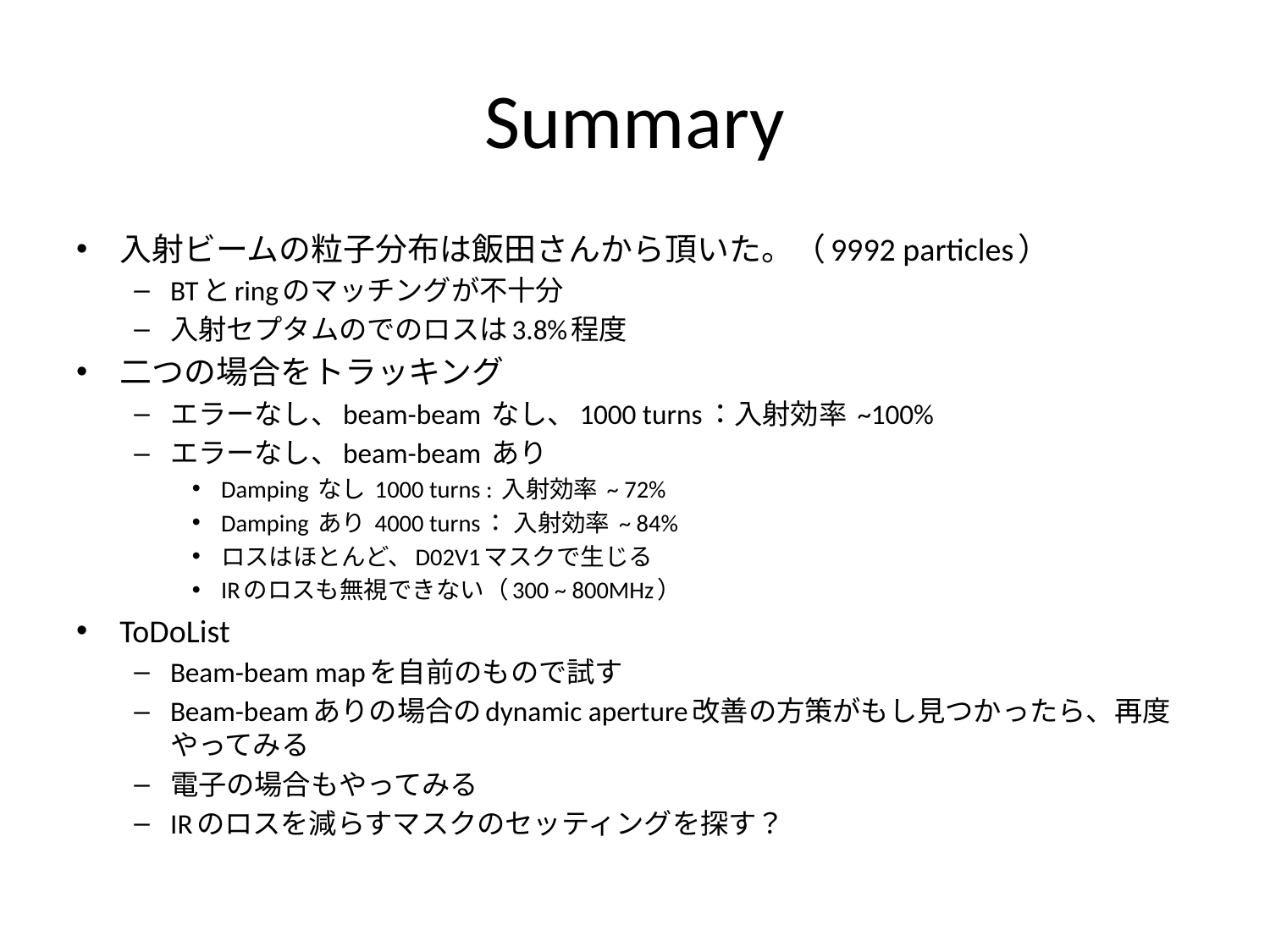

# Summary
入射ビームの粒子分布は飯田さんから頂いた。（9992 particles）
BTとringのマッチングが不十分
入射セプタムのでのロスは3.8%程度
二つの場合をトラッキング
エラーなし、beam-beam なし、1000 turns：入射効率 ~100%
エラーなし、beam-beam あり
Damping なし 1000 turns : 入射効率 ~ 72%
Damping あり 4000 turns： 入射効率 ~ 84%
ロスはほとんど、D02V1マスクで生じる
IRのロスも無視できない（300 ~ 800MHz）
ToDoList
Beam-beam mapを自前のもので試す
Beam-beamありの場合のdynamic aperture改善の方策がもし見つかったら、再度やってみる
電子の場合もやってみる
IRのロスを減らすマスクのセッティングを探す？